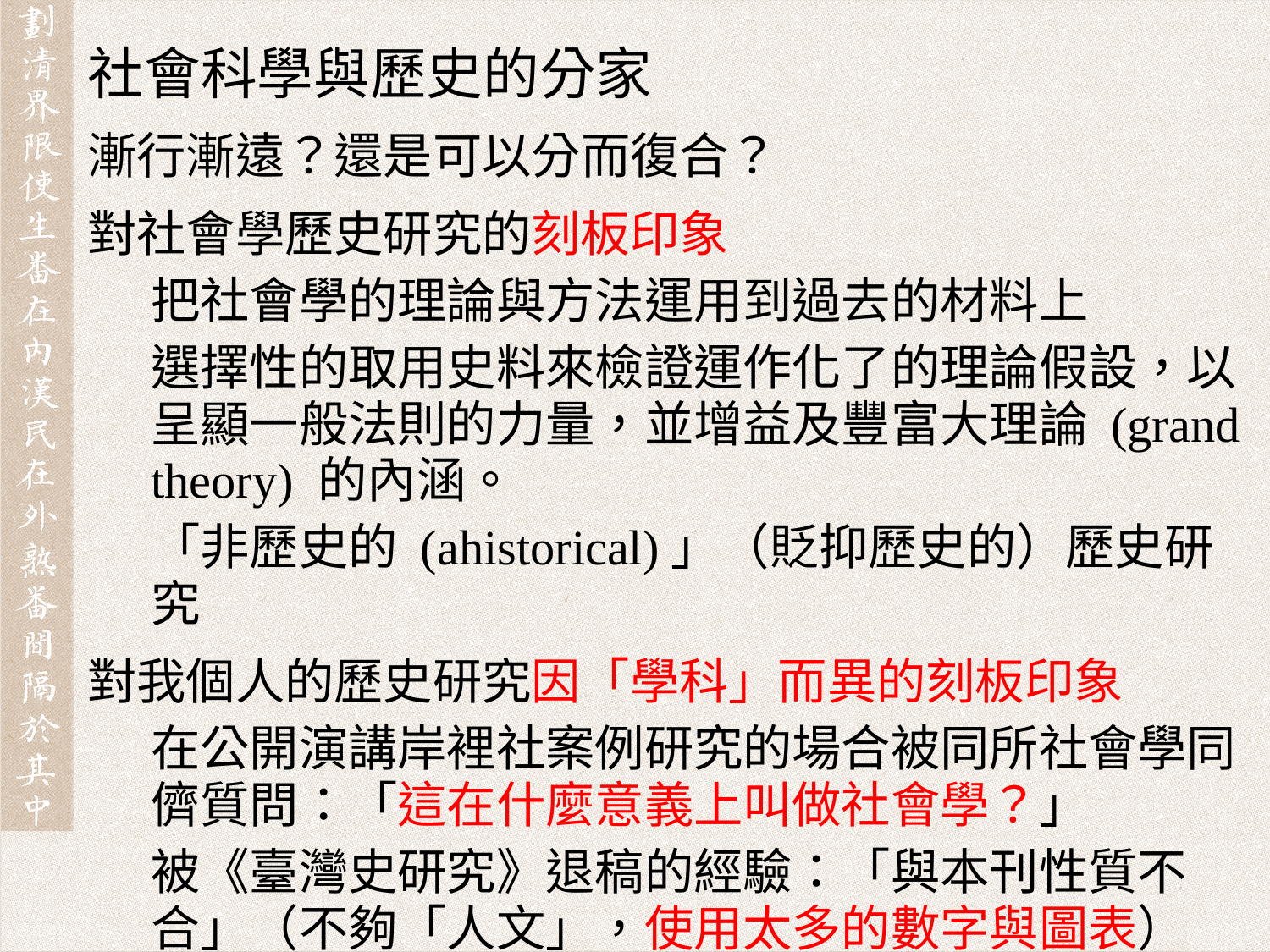

社會科學與歷史的分家
漸行漸遠？還是可以分而復合？
對社會學歷史研究的刻板印象
把社會學的理論與方法運用到過去的材料上
選擇性的取用史料來檢證運作化了的理論假設，以呈顯一般法則的力量，並增益及豐富大理論 (grand theory) 的內涵。
「非歷史的 (ahistorical)」（貶抑歷史的）歷史研究
對我個人的歷史研究因「學科」而異的刻板印象
在公開演講岸裡社案例研究的場合被同所社會學同儕質問：「這在什麼意義上叫做社會學？」
被《臺灣史研究》退稿的經驗：「與本刊性質不合」（不夠「人文」，使用太多的數字與圖表）